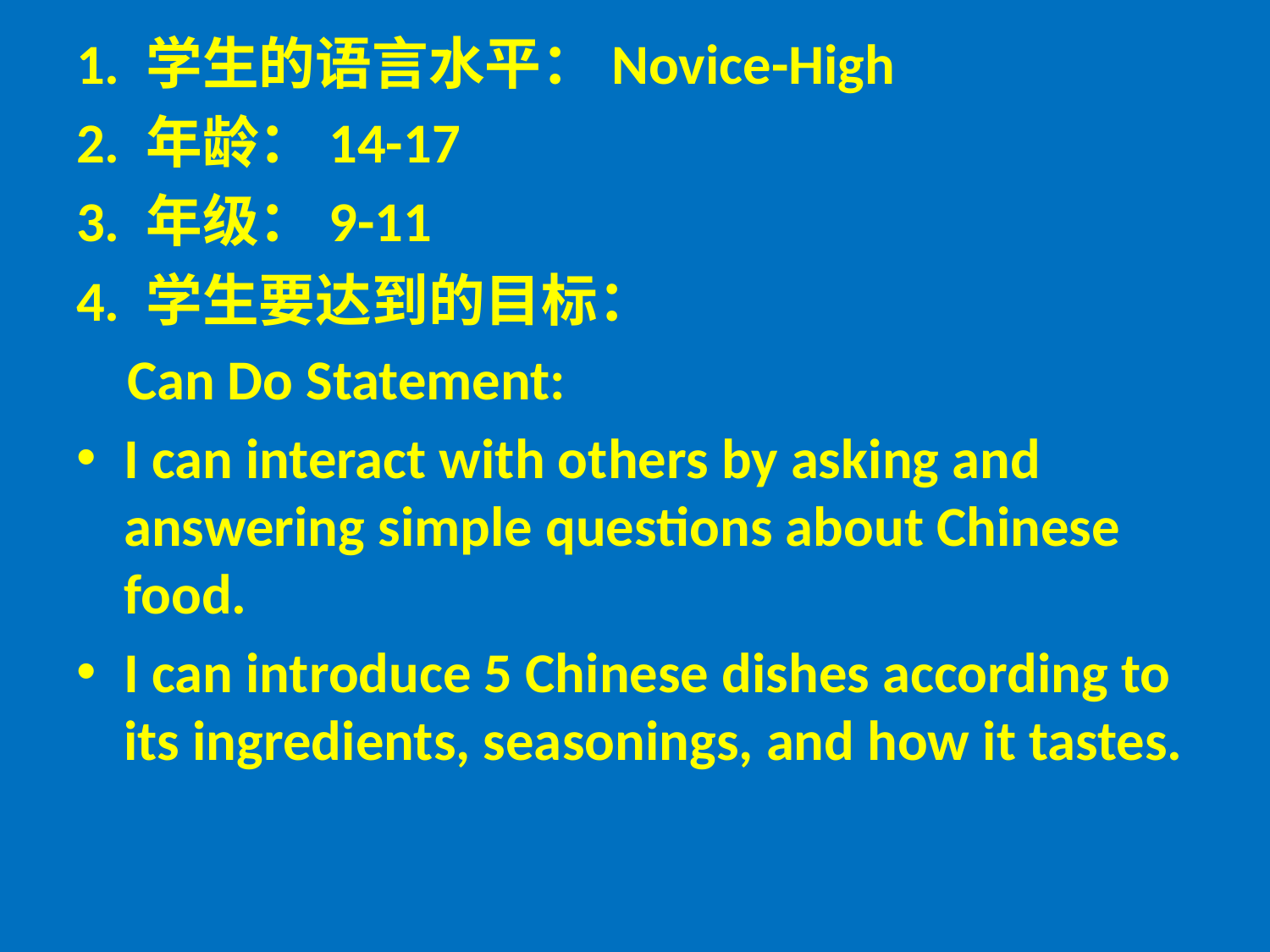

1. 学生的语言水平：Novice-High
2. 年龄：14-17
3. 年级：9-11
4. 学生要达到的目标：
    Can Do Statement:
I can interact with others by asking and answering simple questions about Chinese food.
I can introduce 5 Chinese dishes according to its ingredients, seasonings, and how it tastes.